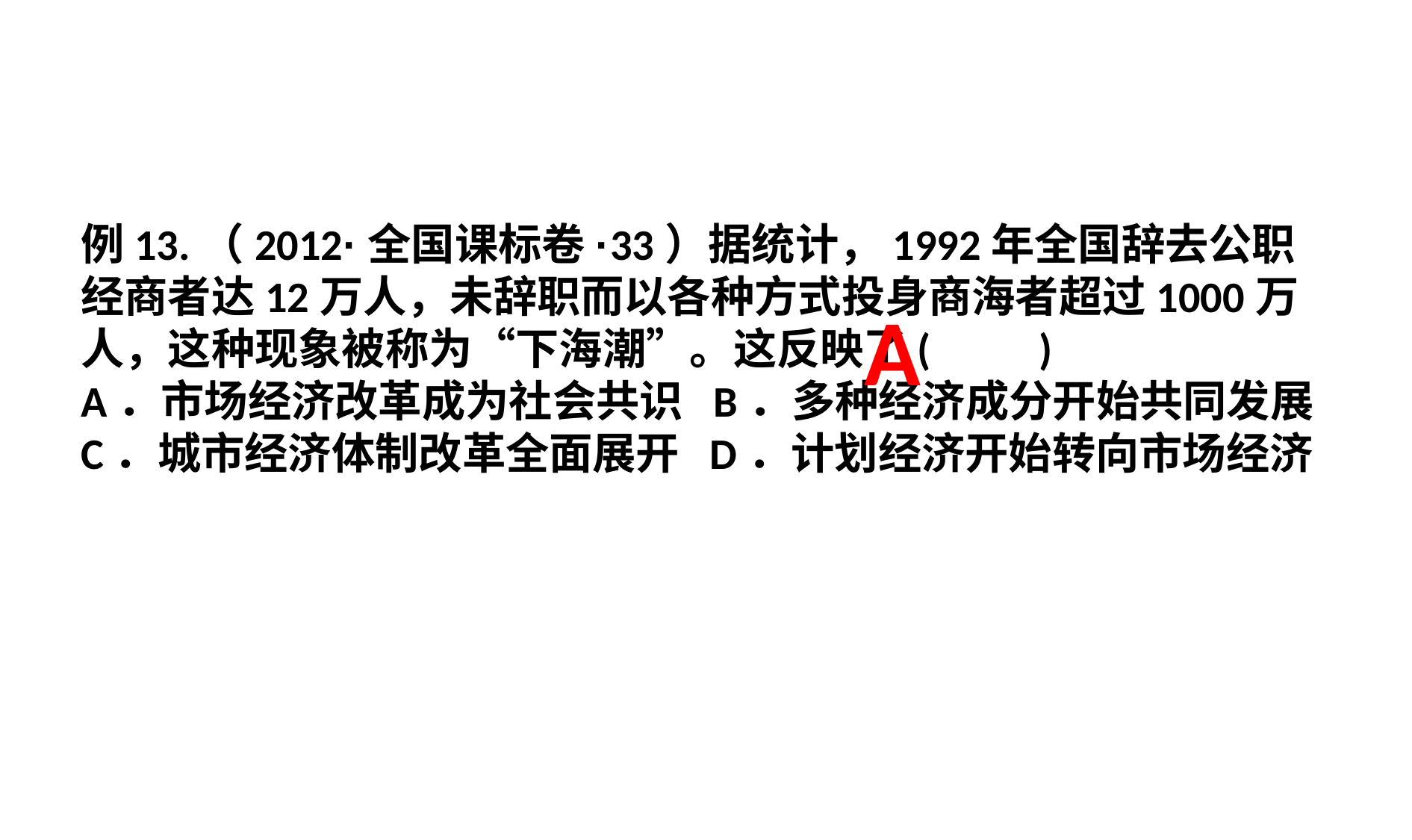

例13.（2012·全国课标卷·33）据统计，1992年全国辞去公职经商者达12万人，未辞职而以各种方式投身商海者超过1000万人，这种现象被称为“下海潮”。这反映了(　　)
A．市场经济改革成为社会共识  B．多种经济成分开始共同发展C．城市经济体制改革全面展开  D．计划经济开始转向市场经济
A